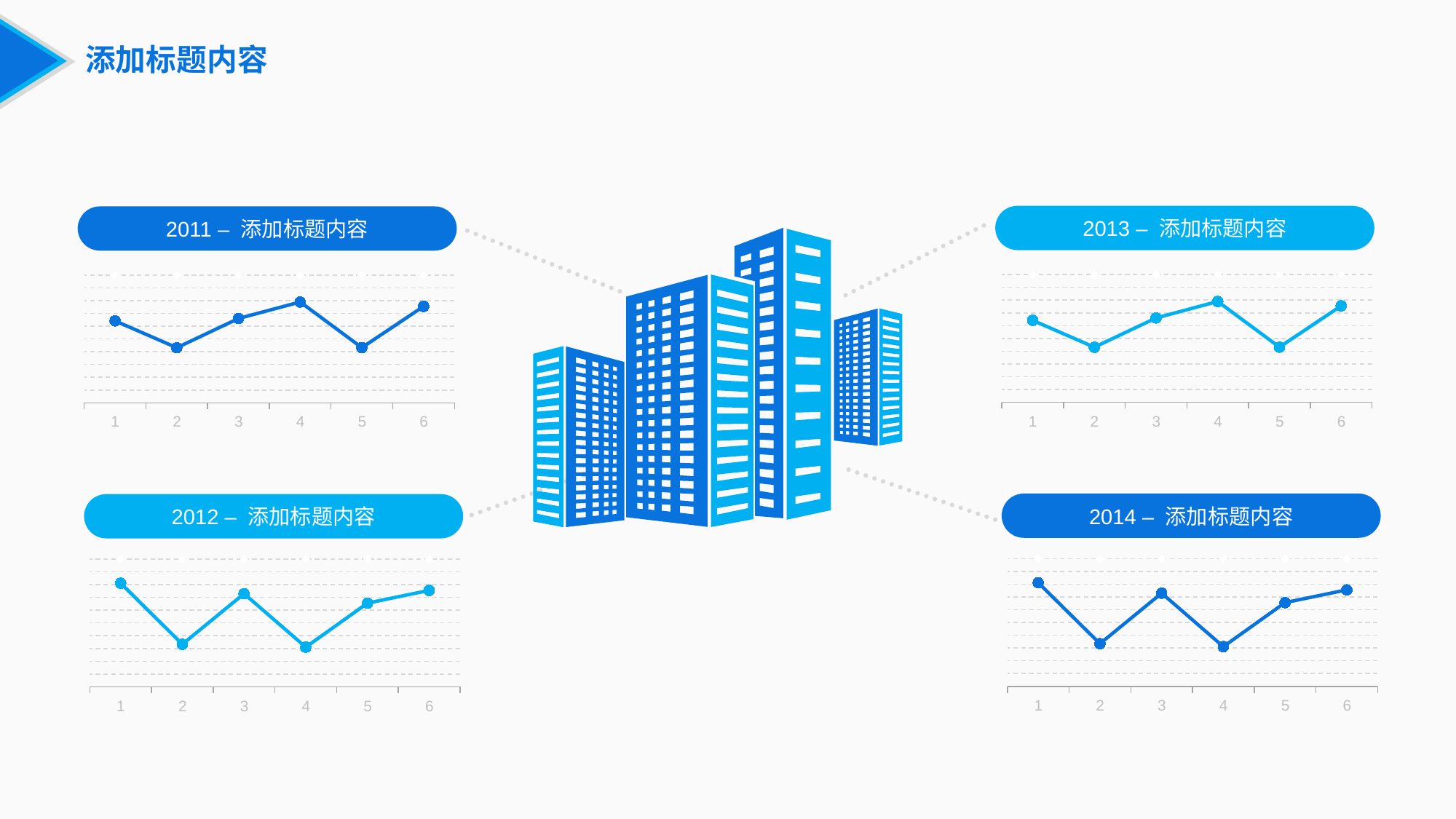

添加标题内容
2013 – 添加标题内容

### Chart

| Category | Series 1 | Series 2 |
|---|---|---|
| 1 | 4.3 | 2.4 |
| 2 | 2.5 | 3.3 |
| 3 | 3.5 | 1.8 |
| 4 | 4.5 | 1.2 |
| 5 | 3.8 | 5.0 |
| 6 | 3.7 | 1.2 |
2011 – 添加标题内容

### Chart

| Category | Series 1 | Series 2 |
|---|---|---|
| 1 | 4.3 | 2.4 |
| 2 | 2.5 | 3.3 |
| 3 | 3.5 | 1.8 |
| 4 | 4.5 | 1.2 |
| 5 | 3.8 | 5.0 |
| 6 | 3.7 | 1.2 |

2014 – 添加标题内容

### Chart

| Category | Series 1 | Series 2 |
|---|---|---|
| 1 | 4.3 | 1.0 |
| 2 | 2.5 | 5.0 |
| 3 | 3.5 | 1.3 |
| 4 | 4.5 | 10.0 |
| 5 | 3.8 | 2.0 |
| 6 | 3.7 | 1.2 |
2012 – 添加标题内容

### Chart

| Category | Series 1 | Series 2 |
|---|---|---|
| 1 | 4.3 | 1.0 |
| 2 | 2.5 | 5.0 |
| 3 | 3.5 | 1.3 |
| 4 | 4.5 | 10.0 |
| 5 | 3.8 | 2.0 |
| 6 | 3.7 | 1.2 |